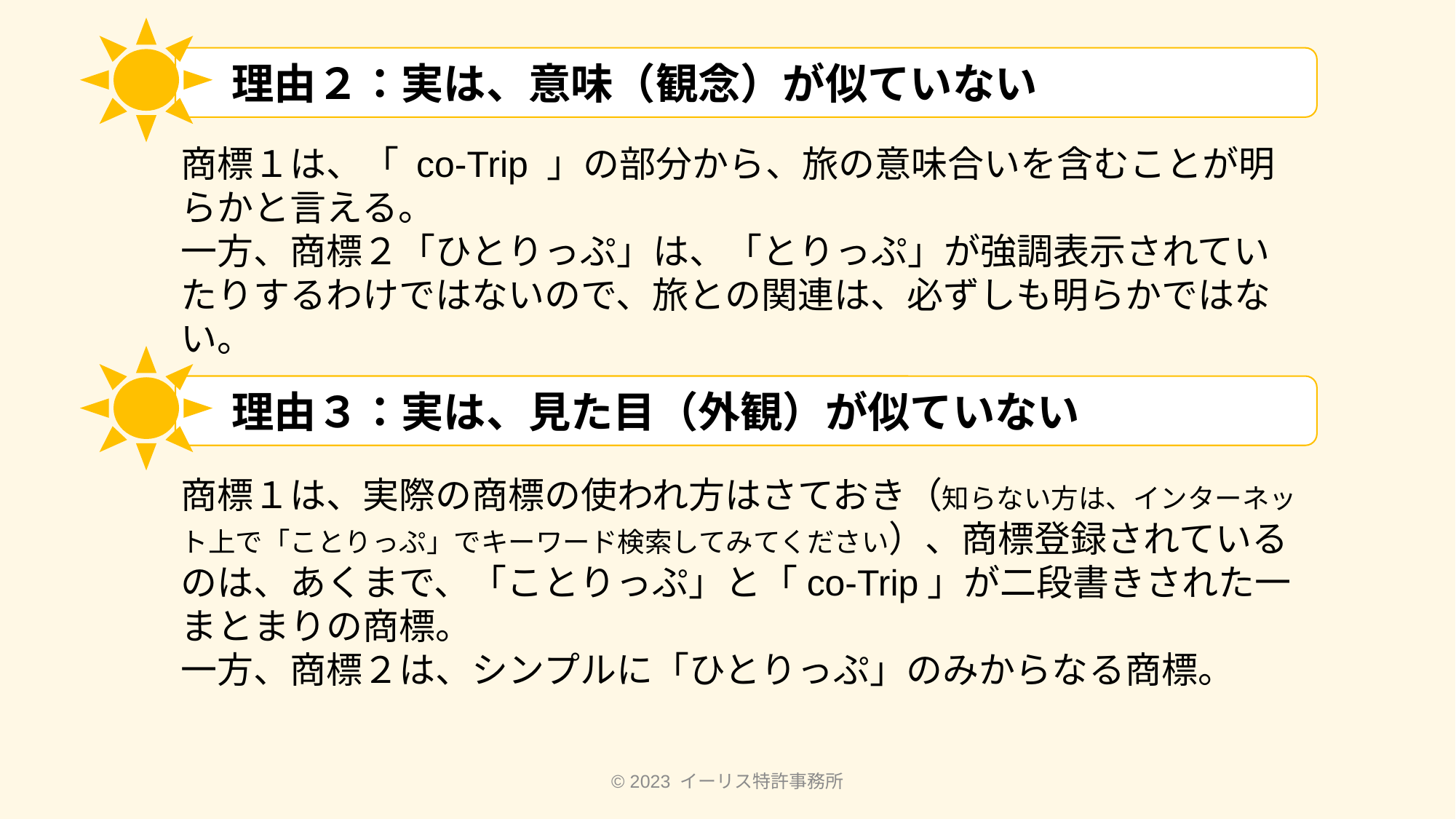

理由２：実は、意味（観念）が似ていない
商標１は、「 co-Trip 」の部分から、旅の意味合いを含むことが明らかと言える。
一方、商標２「ひとりっぷ」は、「とりっぷ」が強調表示されていたりするわけではないので、旅との関連は、必ずしも明らかではない。

　理由３：実は、見た目（外観）が似ていない
商標１は、実際の商標の使われ方はさておき（知らない方は、インターネット上で「ことりっぷ」でキーワード検索してみてください）、商標登録されているのは、あくまで、「ことりっぷ」と「co-Trip」が二段書きされた一まとまりの商標。
一方、商標２は、シンプルに「ひとりっぷ」のみからなる商標。

© 2023 イーリス特許事務所